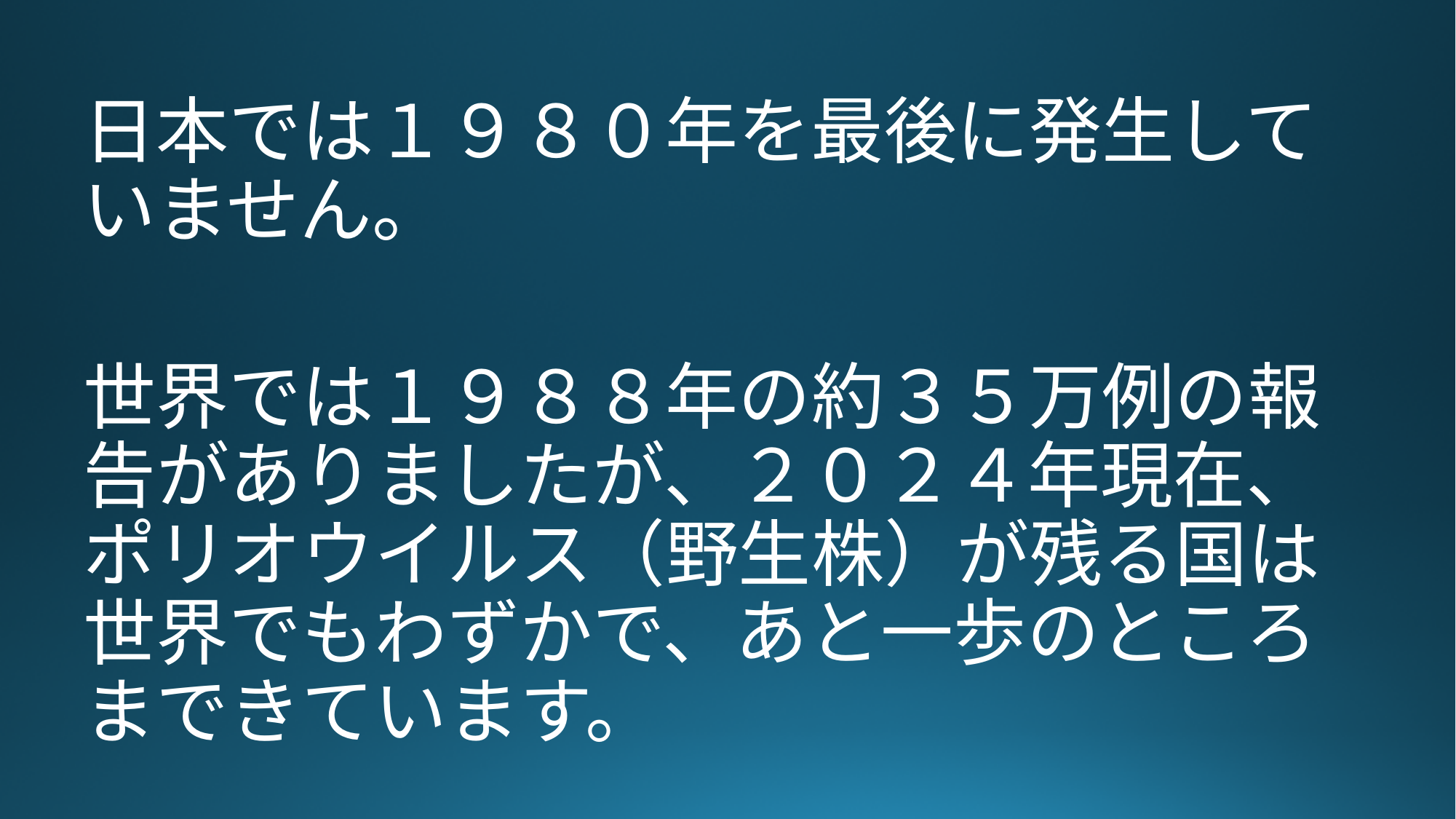

#
日本では１９８０年を最後に発生していません。

世界では１９８８年の約３５万例の報告がありましたが、２０２４年現在、ポリオウイルス（野生株）が残る国は世界でもわずかで、あと一歩のところまできています。